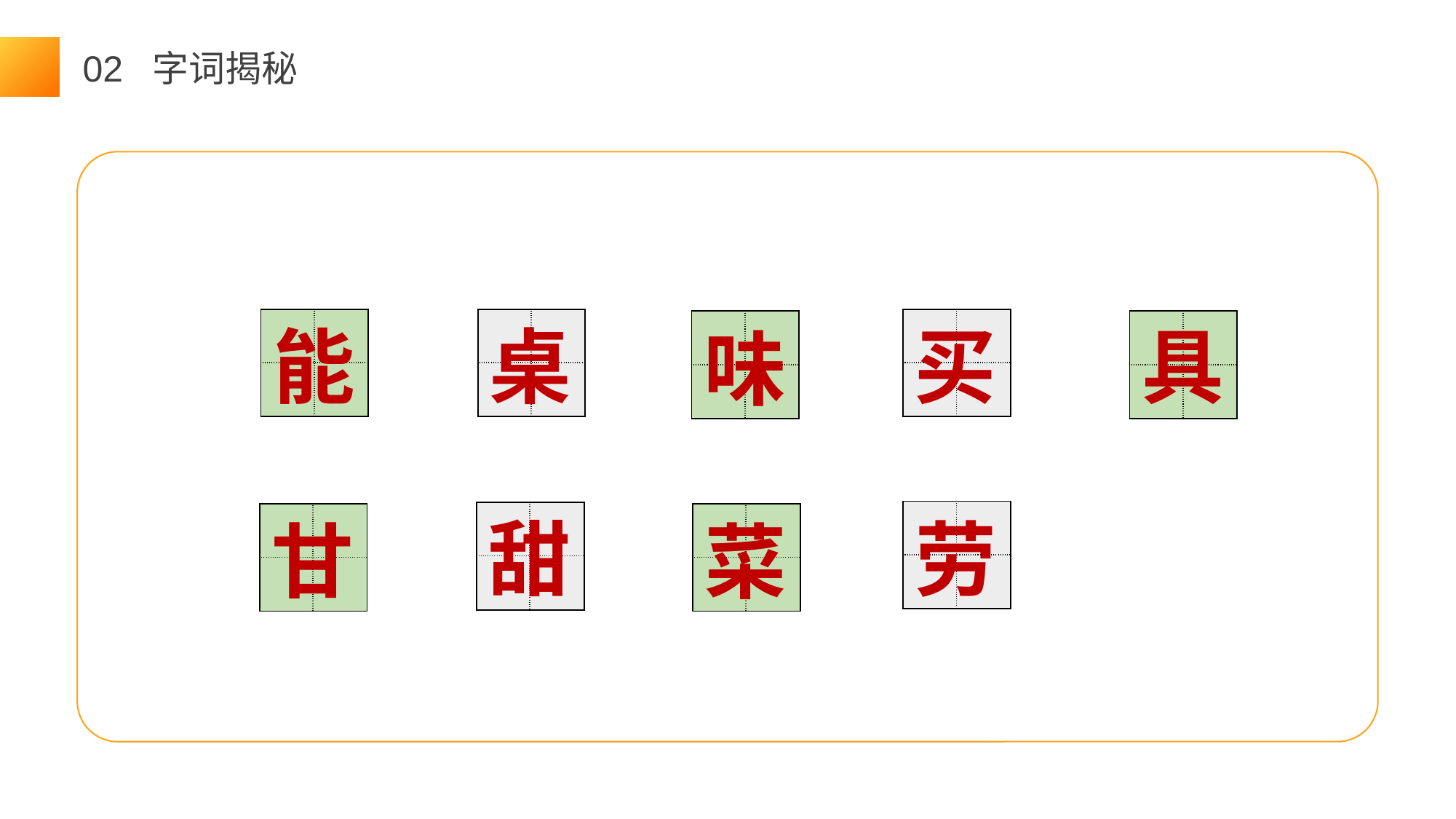

02  字词揭秘
|  |  |
| --- | --- |
|  |  |
|  |  |
| --- | --- |
|  |  |
|  |  |
| --- | --- |
|  |  |
桌
买
具
能
|  |  |
| --- | --- |
|  |  |
|  |  |
| --- | --- |
|  |  |
味
|  |  |
| --- | --- |
|  |  |
甜
|  |  |
| --- | --- |
|  |  |
劳
|  |  |
| --- | --- |
|  |  |
|  |  |
| --- | --- |
|  |  |
甘
菜